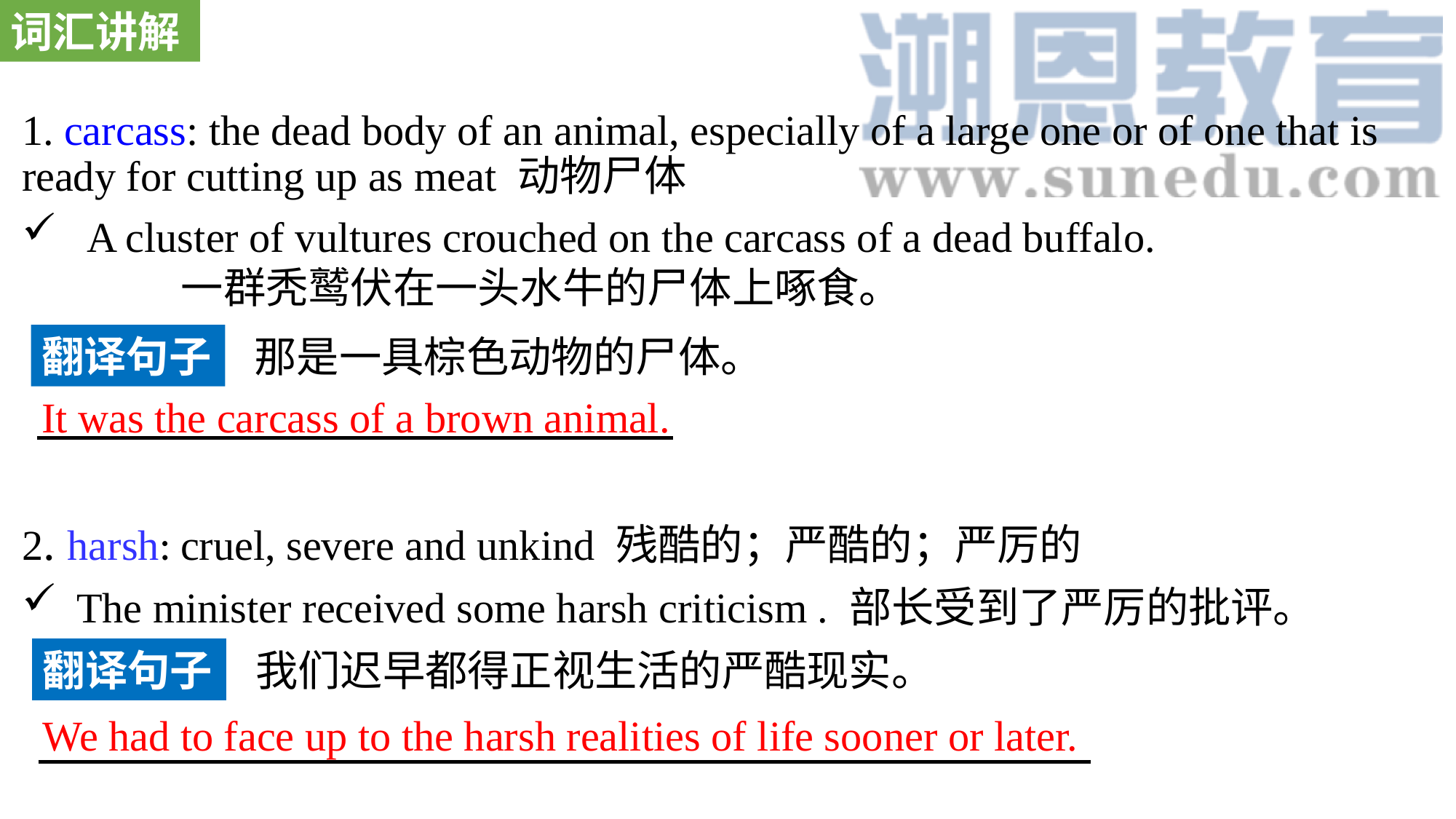

词汇讲解
1. carcass: the dead body of an animal, especially of a large one or of one that is ready for cutting up as meat 动物尸体
 A cluster of vultures crouched on the carcass of a dead buffalo.                                    一群秃鹫伏在一头水牛的尸体上啄食。

2. harsh: cruel, severe and unkind 残酷的；严酷的；严厉的
The minister received some harsh criticism . 部长受到了严厉的批评。
翻译句子
那是一具棕色动物的尸体。
It was the carcass of a brown animal.
翻译句子
我们迟早都得正视生活的严酷现实。
We had to face up to the harsh realities of life sooner or later.